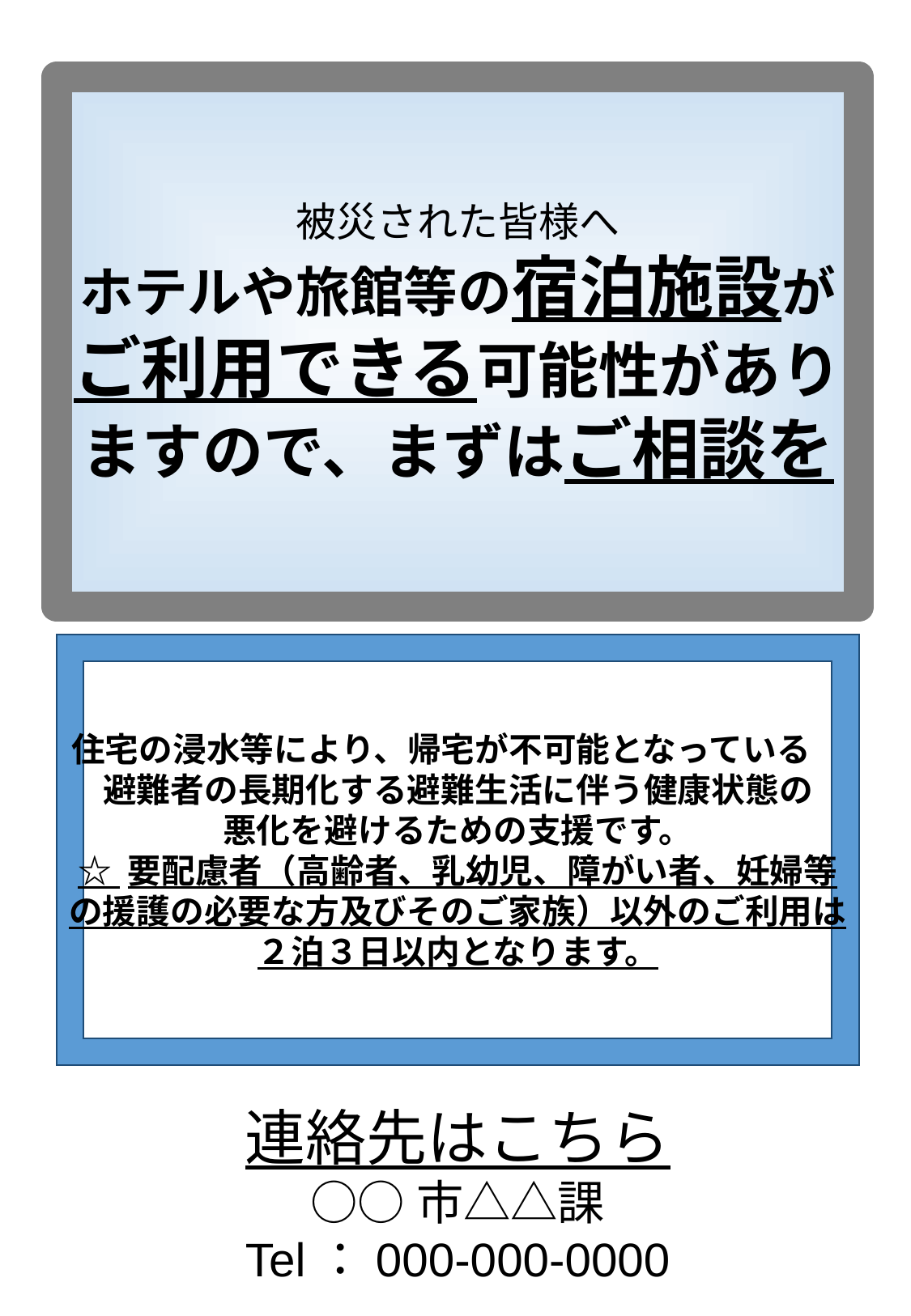

被災された皆様へ
ホテルや旅館等の宿泊施設が
ご利用できる可能性がありますので、まずはご相談を
住宅の浸水等により、帰宅が不可能となっている　避難者の長期化する避難生活に伴う健康状態の
悪化を避けるための支援です。
☆ 要配慮者（高齢者、乳幼児、障がい者、妊婦等の援護の必要な方及びそのご家族）以外のご利用は２泊３日以内となります。
連絡先はこちら
○○市△△課
Tel：000-000-0000